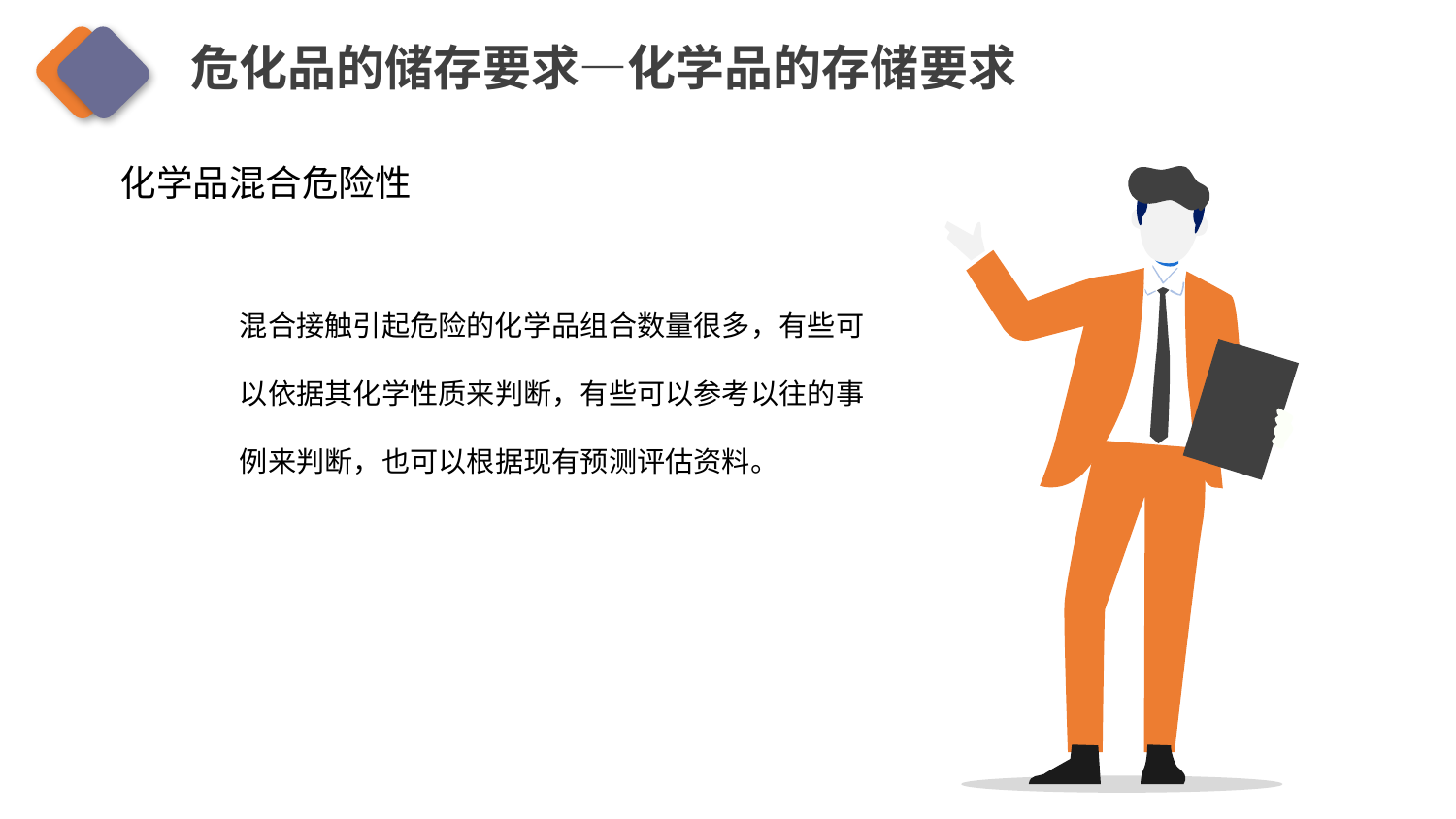

危化品的储存要求—化学品的存储要求
化学品混合危险性

混合接触引起危险的化学品组合数量很多，有些可以依据其化学性质来判断，有些可以参考以往的事例来判断，也可以根据现有预测评估资料。